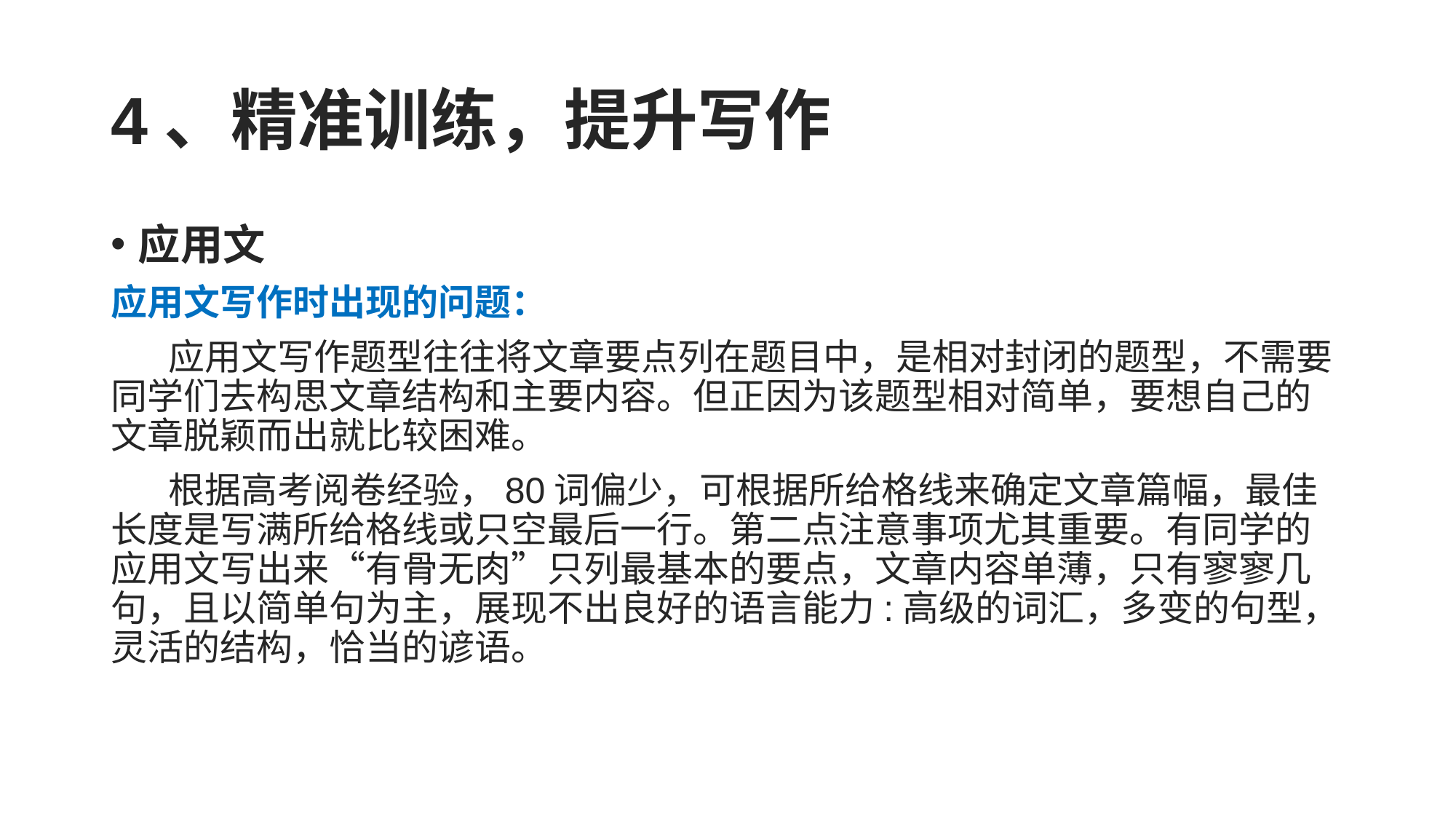

# 4、精准训练，提升写作
应用文
应用文写作时出现的问题：
      应用文写作题型往往将文章要点列在题目中，是相对封闭的题型，不需要同学们去构思文章结构和主要内容。但正因为该题型相对简单，要想自己的文章脱颖而出就比较困难。
      根据高考阅卷经验，80词偏少，可根据所给格线来确定文章篇幅，最佳长度是写满所给格线或只空最后一行。第二点注意事项尤其重要。有同学的应用文写出来“有骨无肉”只列最基本的要点，文章内容单薄，只有寥寥几句，且以简单句为主，展现不出良好的语言能力:高级的词汇，多变的句型，灵活的结构，恰当的谚语。